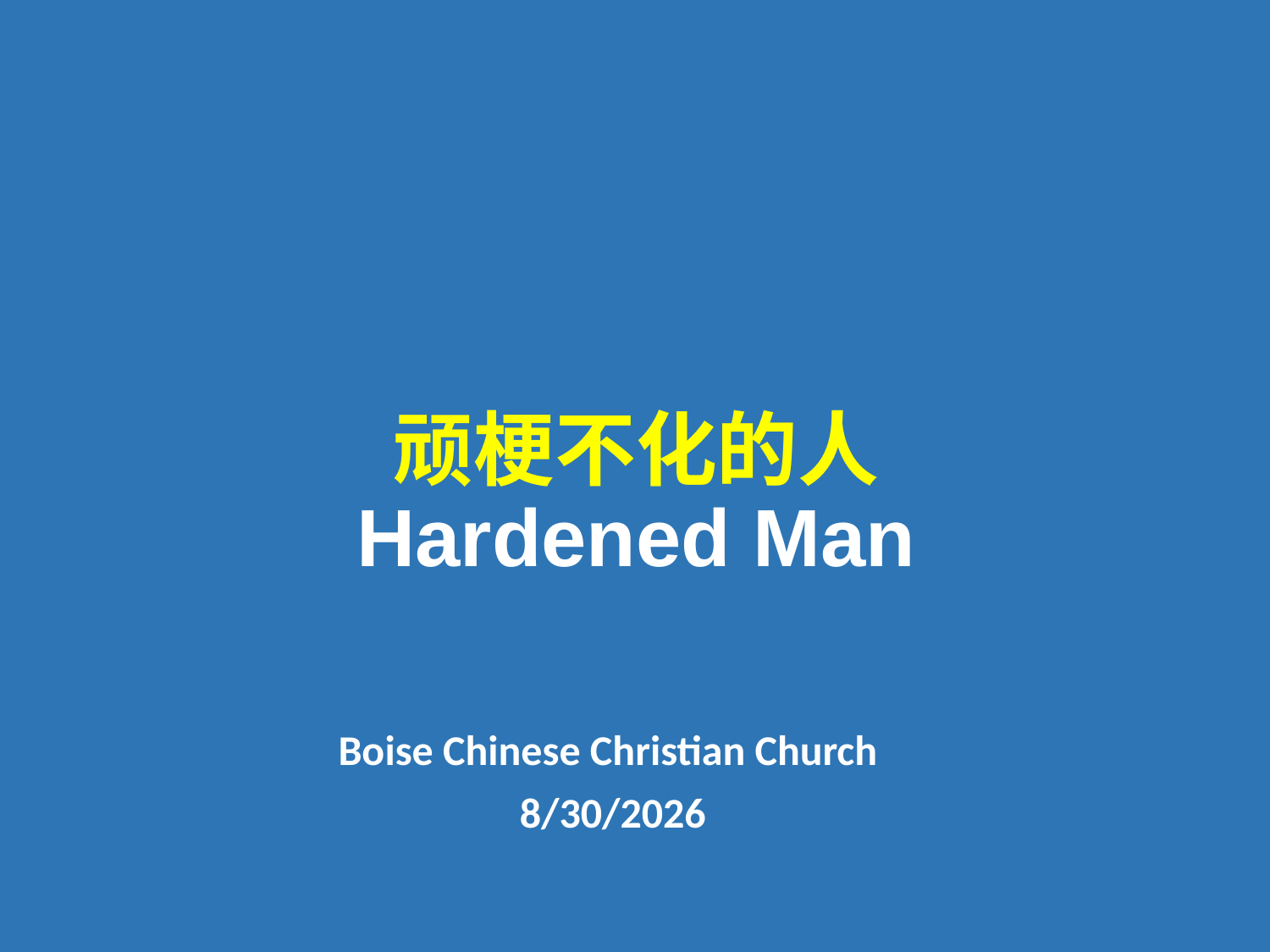

# 顽梗不化的人 Hardened Man
Boise Chinese Christian Church
8/30/2026